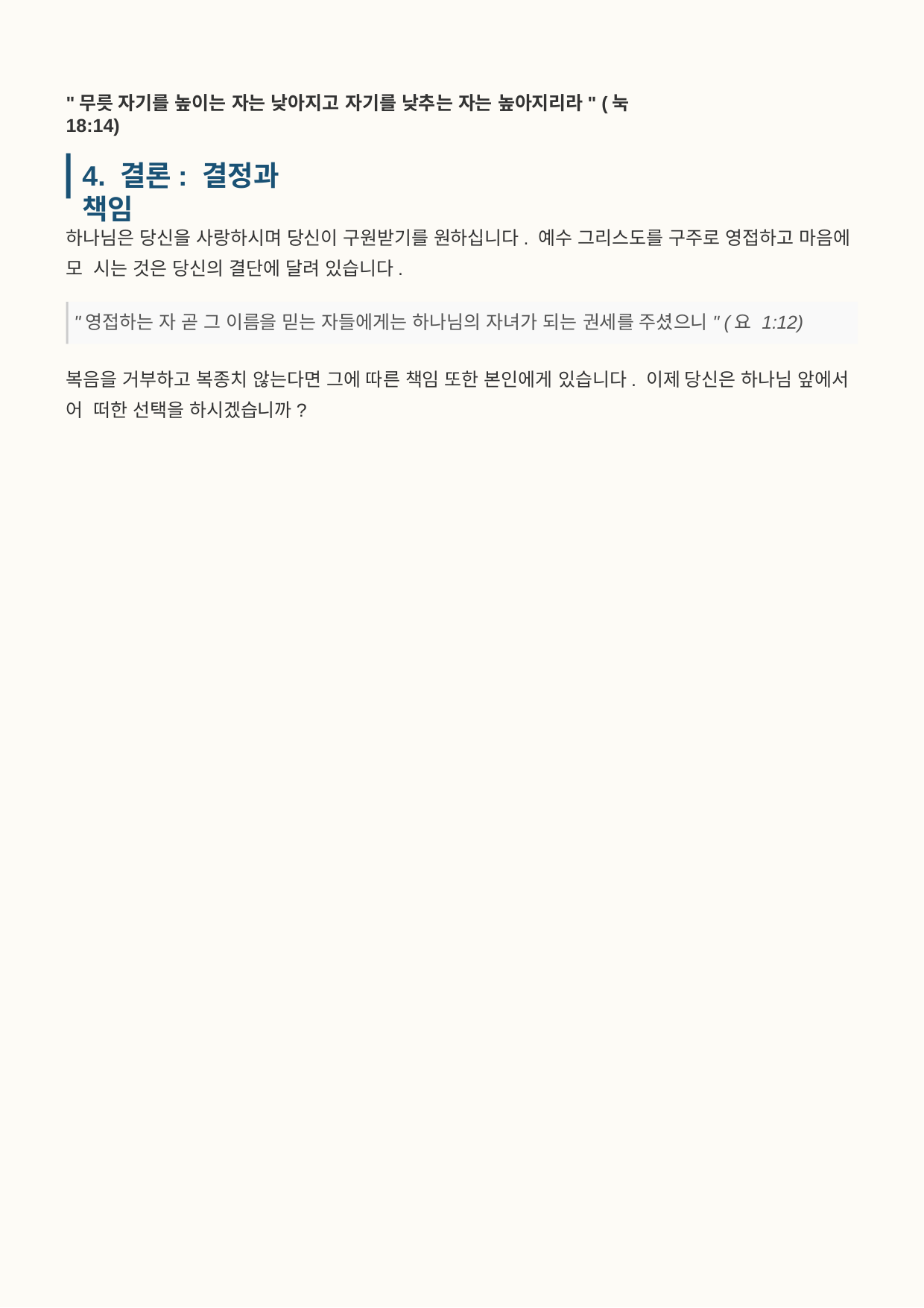

"무릇 자기를 높이는 자는 낮아지고 자기를 낮추는 자는 높아지리라" (눅 18:14)
4. 결론: 결정과 책임
하나님은 당신을 사랑하시며 당신이 구원받기를 원하십니다. 예수 그리스도를 구주로 영접하고 마음에 모  시는 것은 당신의 결단에 달려 있습니다.

"영접하는 자 곧 그 이름을 믿는 자들에게는 하나님의 자녀가 되는 권세를 주셨으니" (요 1:12)

복음을 거부하고 복종치 않는다면 그에 따른 책임 또한 본인에게 있습니다. 이제 당신은 하나님 앞에서 어  떠한 선택을 하시겠습니까?